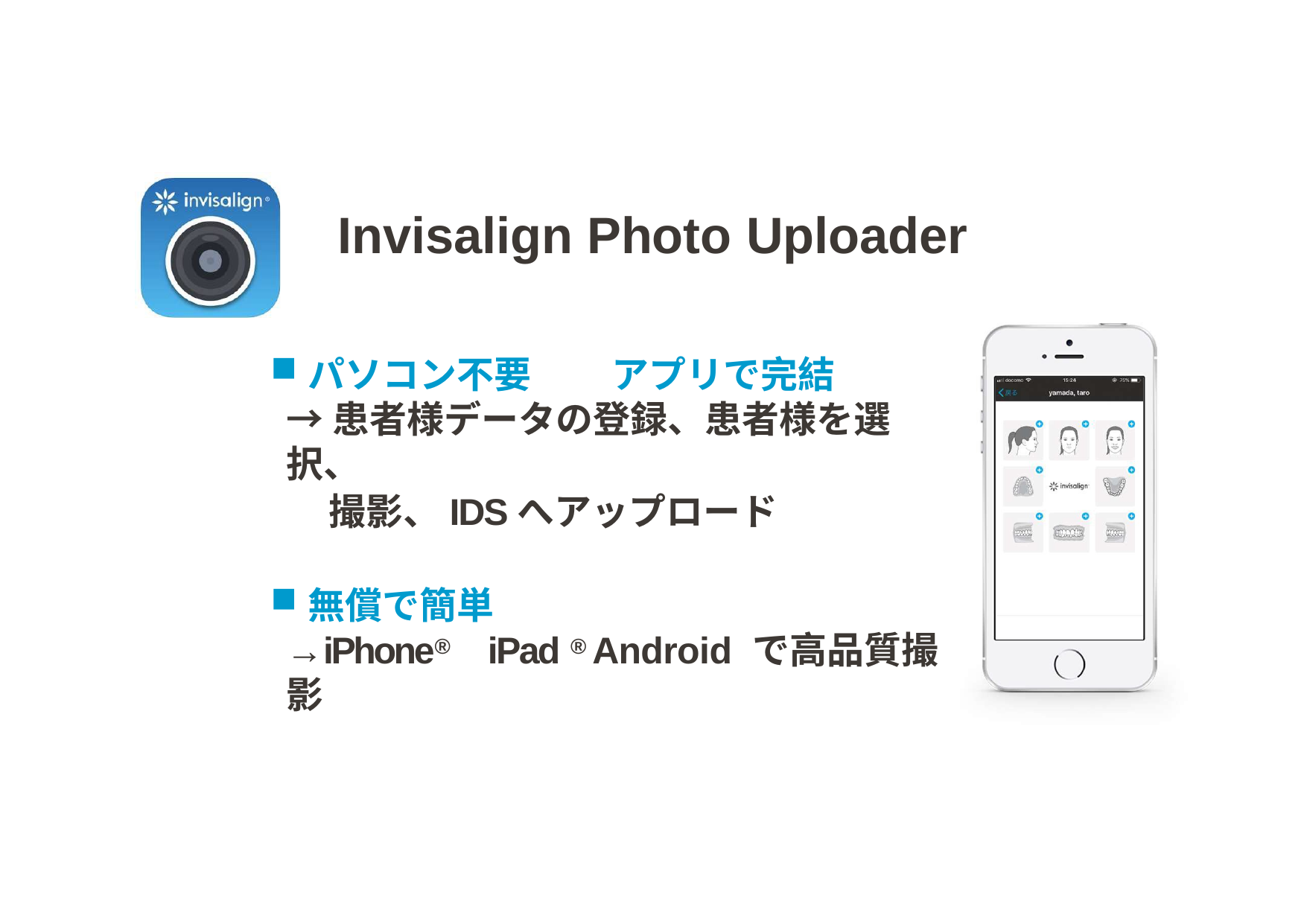

# Invisalign Photo Uploader

パソコン不要	アプリで完結
→患者様データの登録、患者様を選択、
撮影、IDSへアップロード

無償で簡単
→iPhone®	iPad ® Android で高品質撮影